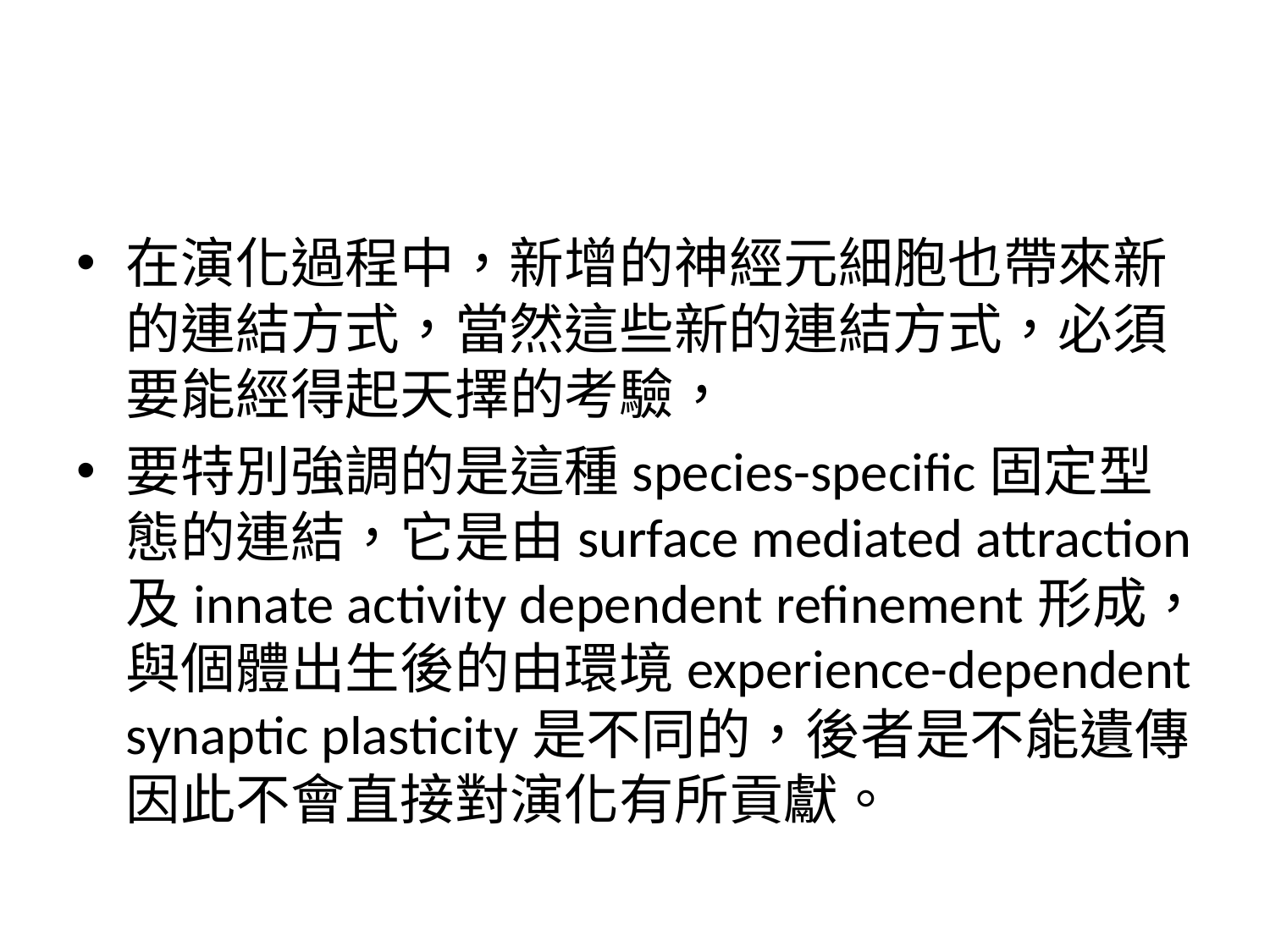

#
在演化過程中，新增的神經元細胞也帶來新的連結方式，當然這些新的連結方式，必須要能經得起天擇的考驗，
要特別強調的是這種species-specific固定型態的連結，它是由surface mediated attraction及innate activity dependent refinement形成，與個體出生後的由環境experience-dependent synaptic plasticity是不同的，後者是不能遺傳因此不會直接對演化有所貢獻。